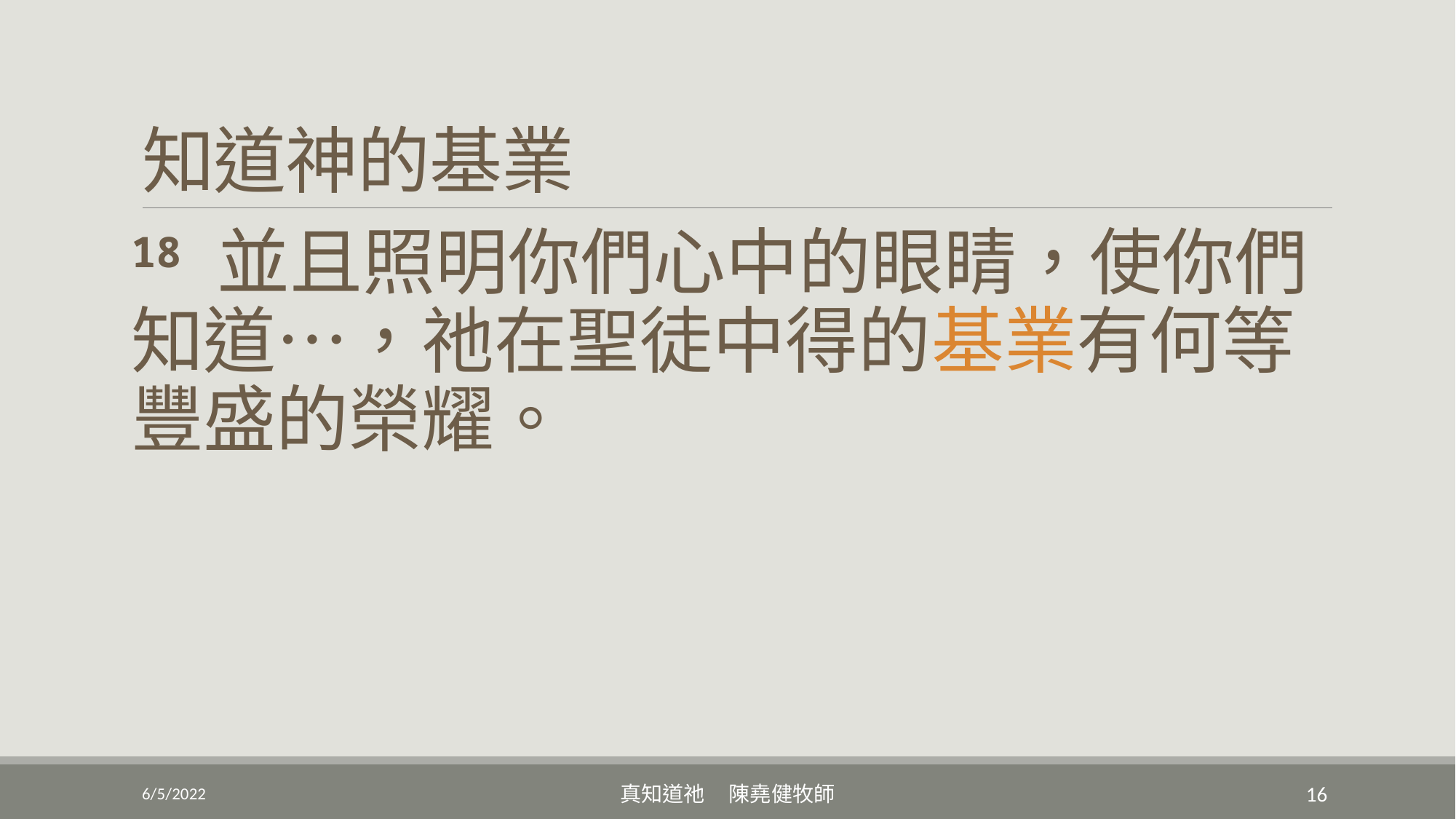

# 知道神的基業
18 並且照明你們心中的眼睛，使你們知道…，祂在聖徒中得的基業有何等豐盛的榮耀。

6/5/2022
真知道祂     陳堯健牧師
16